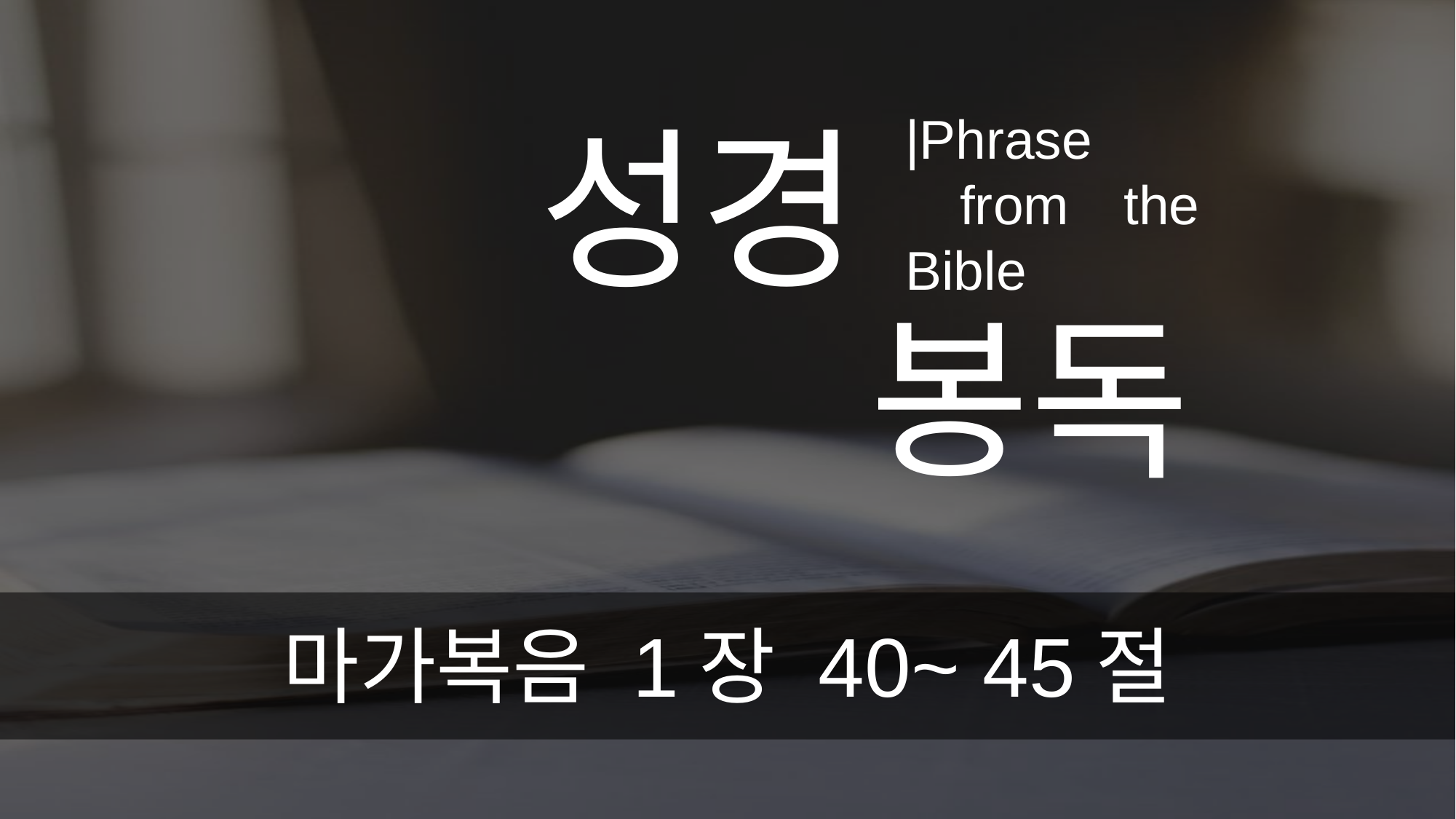

|Phrase
  from  the  Bible
# 성경
봉독

마가복음 1장 40~ 45절